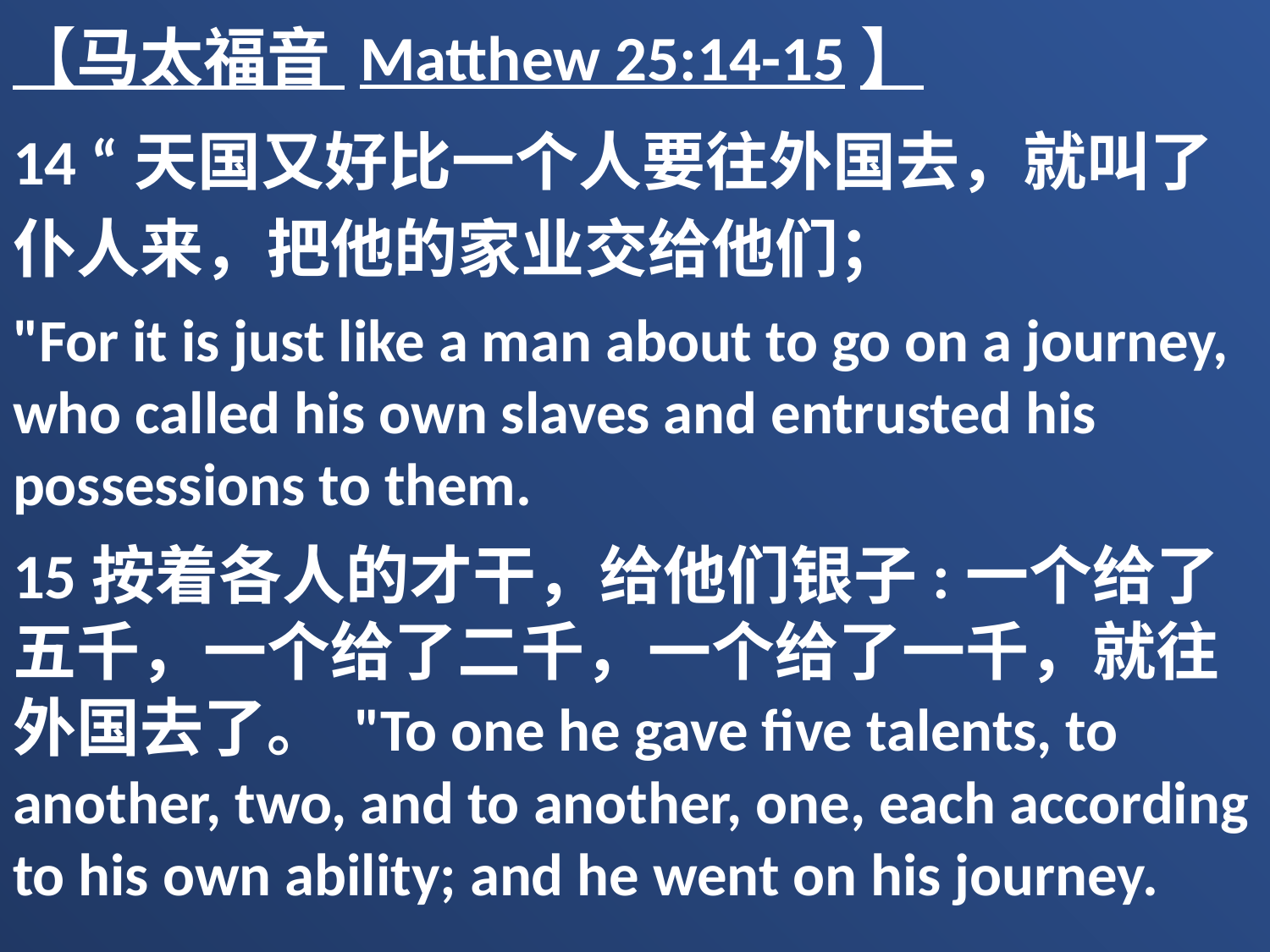

【马太福音 Matthew 25:14-15】
14 “天国又好比一个人要往外国去，就叫了仆人来，把他的家业交给他们；
"For it is just like a man about to go on a journey, who called his own slaves and entrusted his possessions to them.
15按着各人的才干，给他们银子:一个给了五千，一个给了二千，一个给了一千，就往外国去了。 "To one he gave five talents, to another, two, and to another, one, each according to his own ability; and he went on his journey.